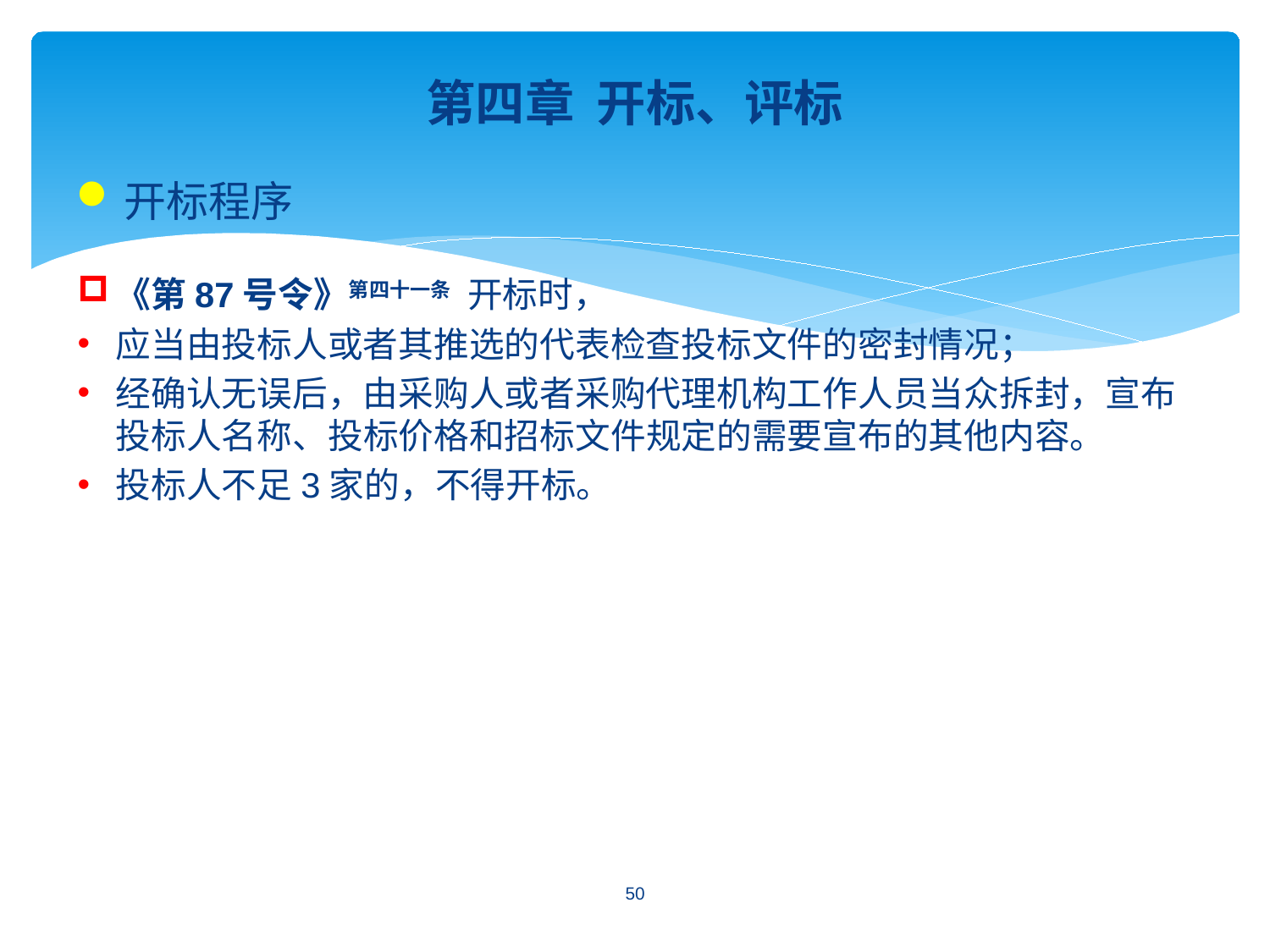

第四章  开标、评标
开标程序
《第87号令》第四十一条  开标时，
应当由投标人或者其推选的代表检查投标文件的密封情况；
经确认无误后，由采购人或者采购代理机构工作人员当众拆封，宣布投标人名称、投标价格和招标文件规定的需要宣布的其他内容。
投标人不足3家的，不得开标。
50